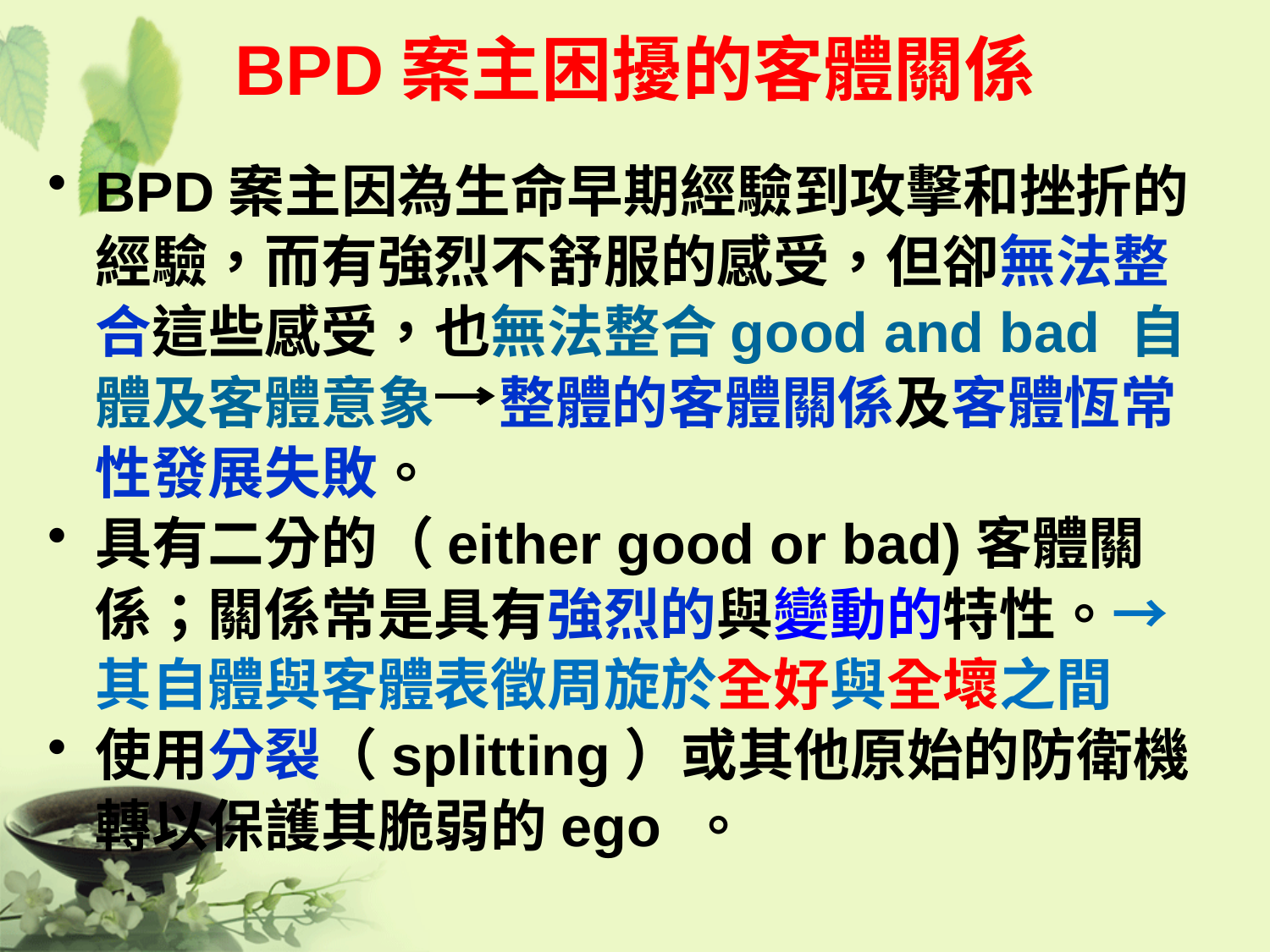

# BPD案主困擾的客體關係
BPD案主因為生命早期經驗到攻擊和挫折的經驗，而有強烈不舒服的感受，但卻無法整合這些感受，也無法整合good and bad 自體及客體意象     整體的客體關係及客體恆常性發展失敗。
具有二分的（either good or bad)客體關係；關係常是具有強烈的與變動的特性。→其自體與客體表徵周旋於全好與全壞之間
使用分裂（splitting）或其他原始的防衛機轉以保護其脆弱的ego 。